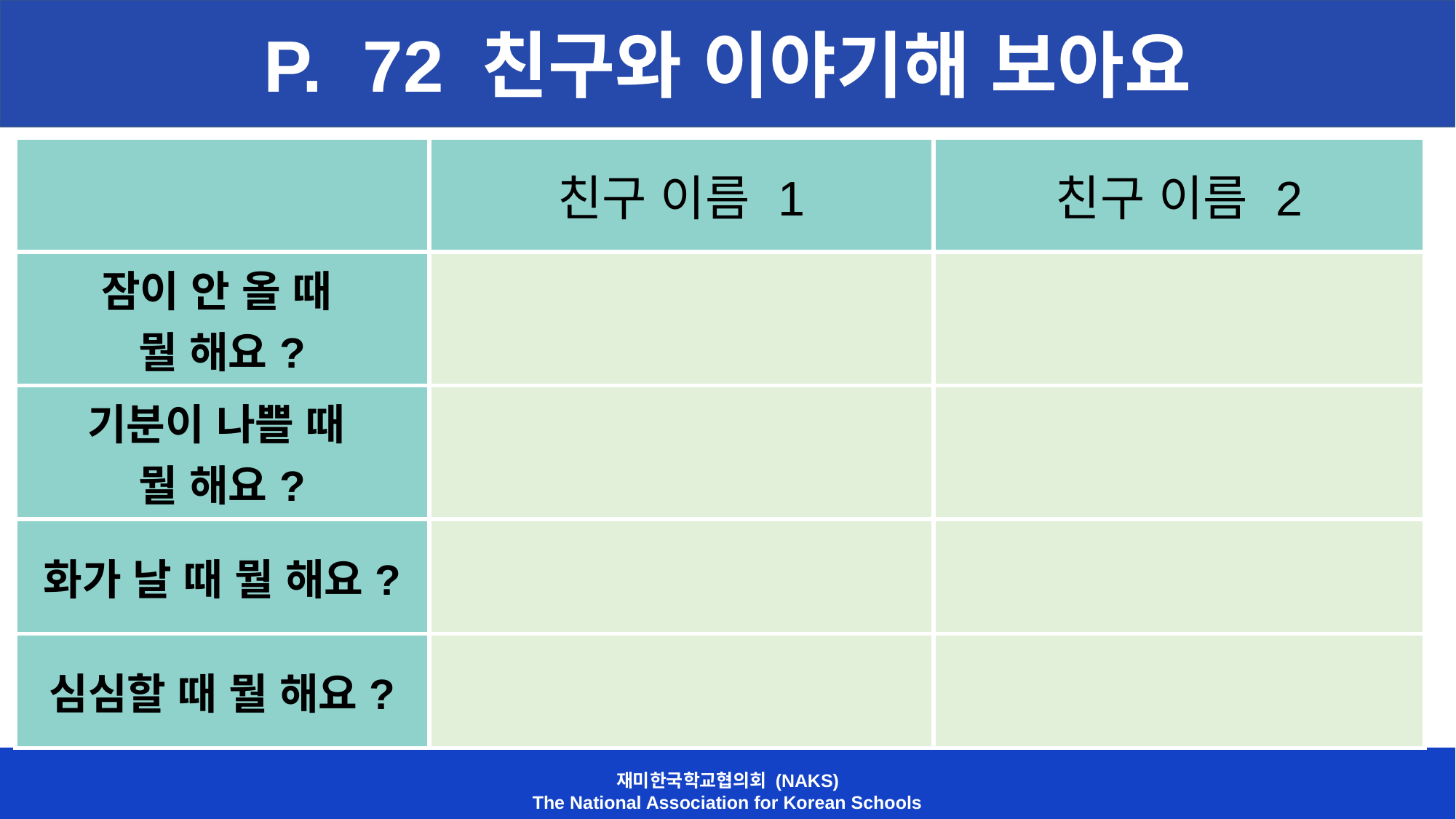

P.  72 친구와 이야기해 보아요
|  | 친구 이름 1 | 친구 이름 2 |
| --- | --- | --- |
| 잠이 안 올 때 뭘 해요? |  |  |
| 기분이 나쁠 때 뭘 해요? |  |  |
| 화가 날 때 뭘 해요? |  |  |
| 심심할 때 뭘 해요? |  |  |
재미한국학교협의회 (NAKS)
The National Association for Korean Schools